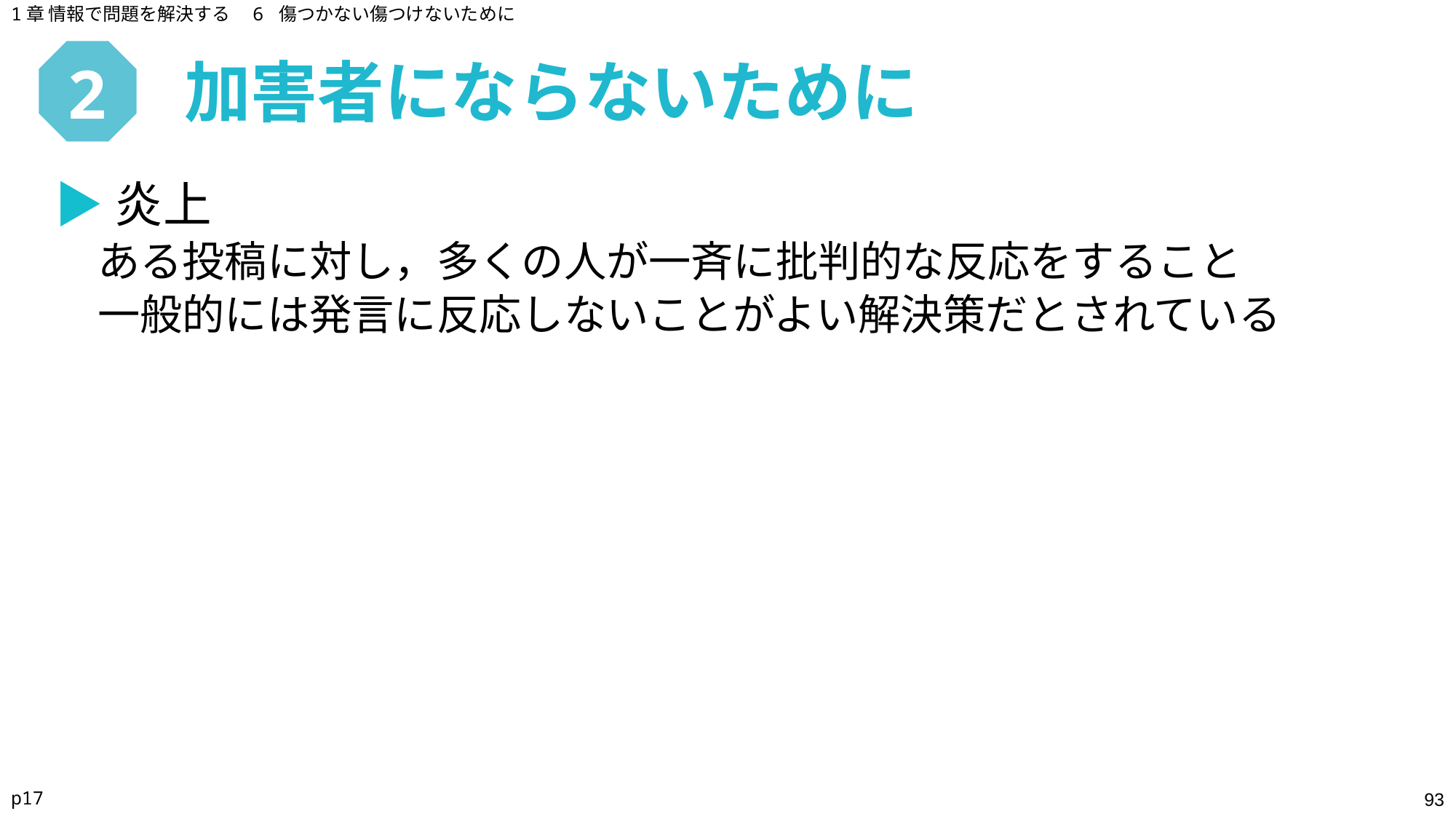

1章 情報で問題を解決する　6 傷つかない傷つけないために

加害者にならないために
# 2
▶炎上
ある投稿に対し，多くの人が一斉に批判的な反応をすること
一般的には発言に反応しないことがよい解決策だとされている
p17
93